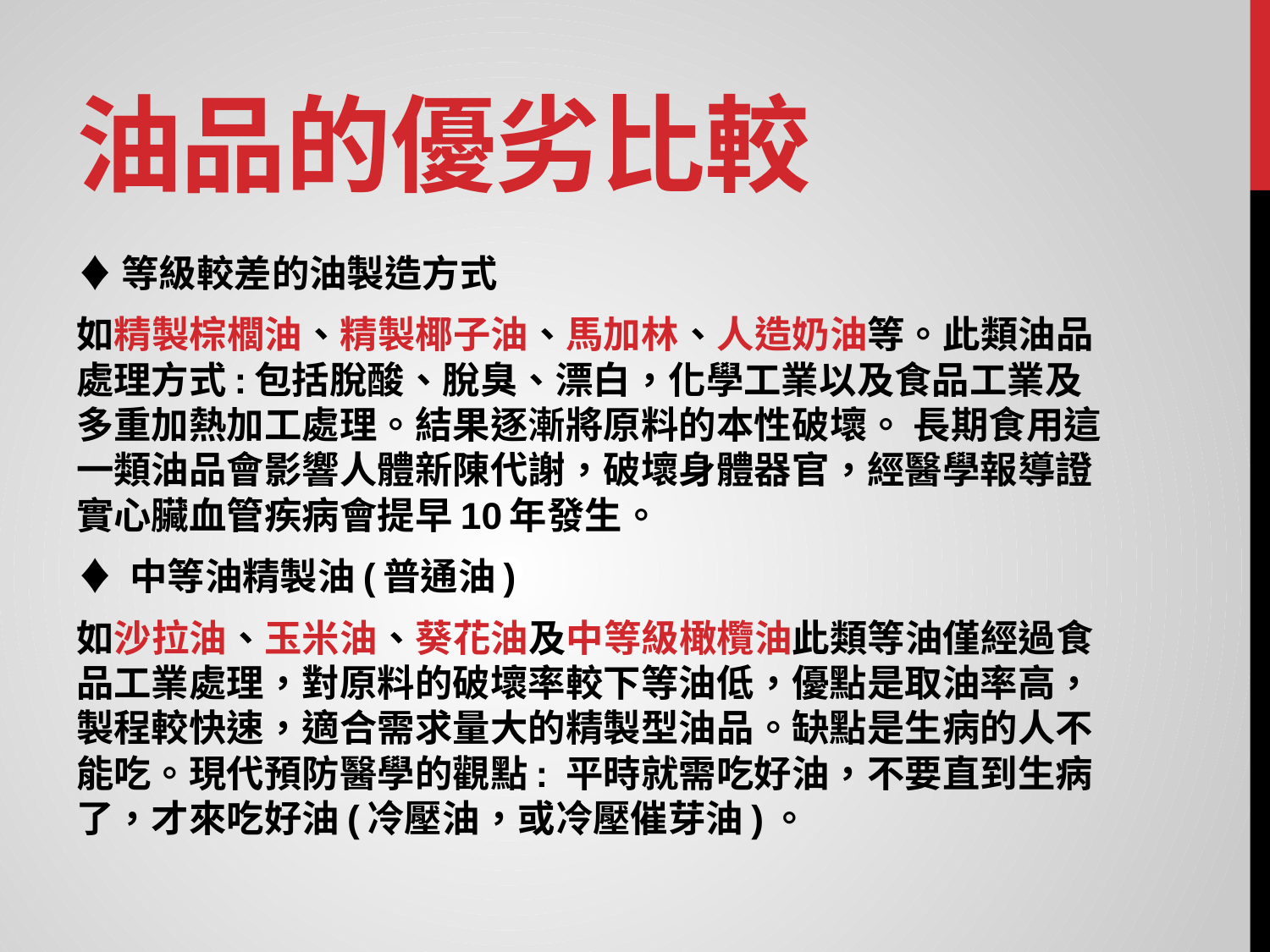

# 油品的優劣比較
♦等級較差的油製造方式
如精製棕櫚油、精製椰子油、馬加林、人造奶油等。此類油品處理方式:包括脫酸、脫臭、漂白，化學工業以及食品工業及多重加熱加工處理。結果逐漸將原料的本性破壞。 長期食用這一類油品會影響人體新陳代謝，破壞身體器官，經醫學報導證實心臟血管疾病會提早10年發生。
♦ 中等油精製油(普通油)
如沙拉油、玉米油、葵花油及中等級橄欖油此類等油僅經過食品工業處理，對原料的破壞率較下等油低，優點是取油率高，製程較快速，適合需求量大的精製型油品。缺點是生病的人不能吃。現代預防醫學的觀點: 平時就需吃好油，不要直到生病了，才來吃好油(冷壓油，或冷壓催芽油)。